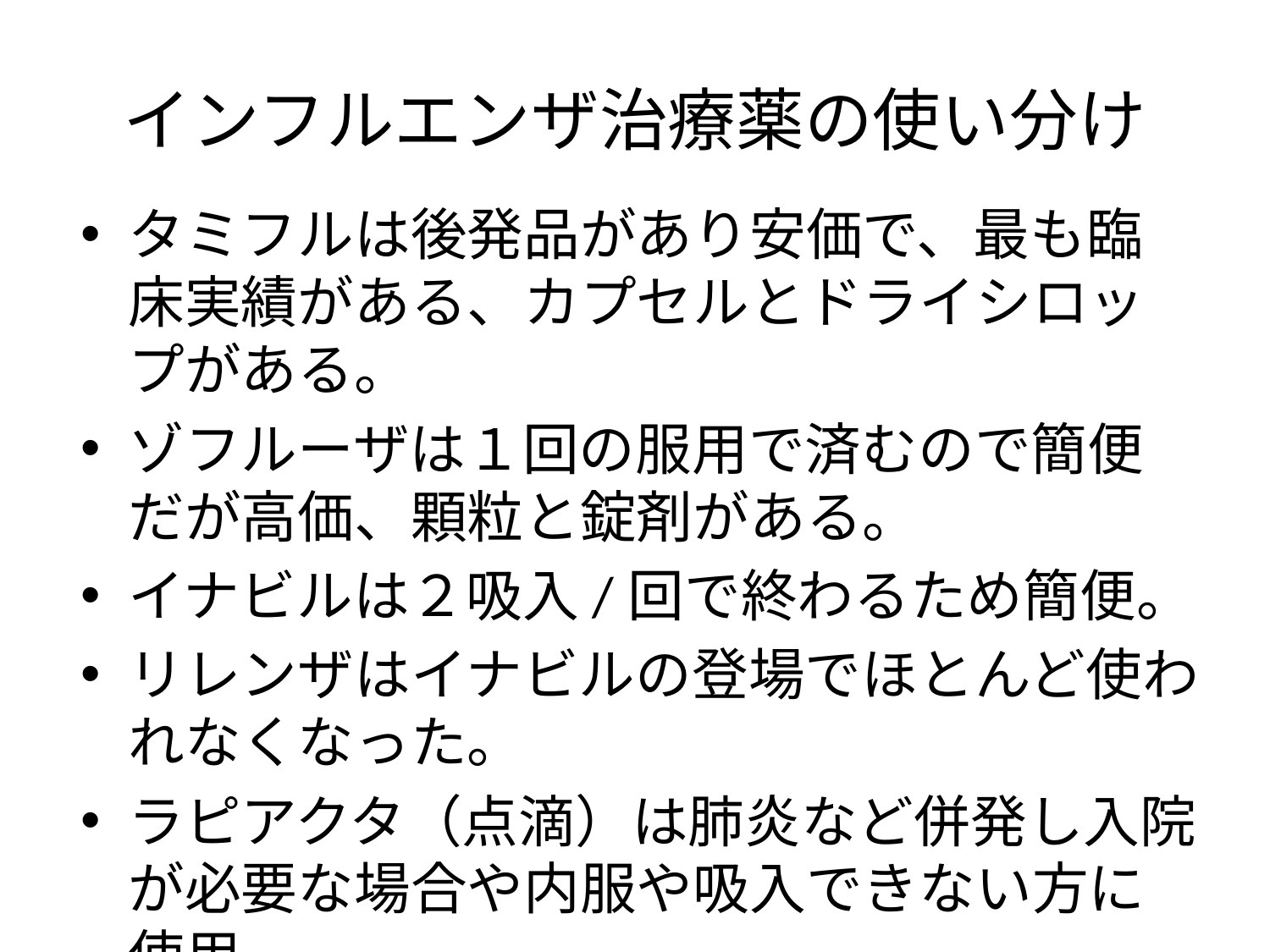

# インフルエンザ治療薬の使い分け
タミフルは後発品があり安価で、最も臨床実績がある、カプセルとドライシロップがある。
ゾフルーザは１回の服用で済むので簡便だが高価、顆粒と錠剤がある。
イナビルは２吸入/回で終わるため簡便。
リレンザはイナビルの登場でほとんど使われなくなった。
ラピアクタ（点滴）は肺炎など併発し入院が必要な場合や内服や吸入できない方に使用。